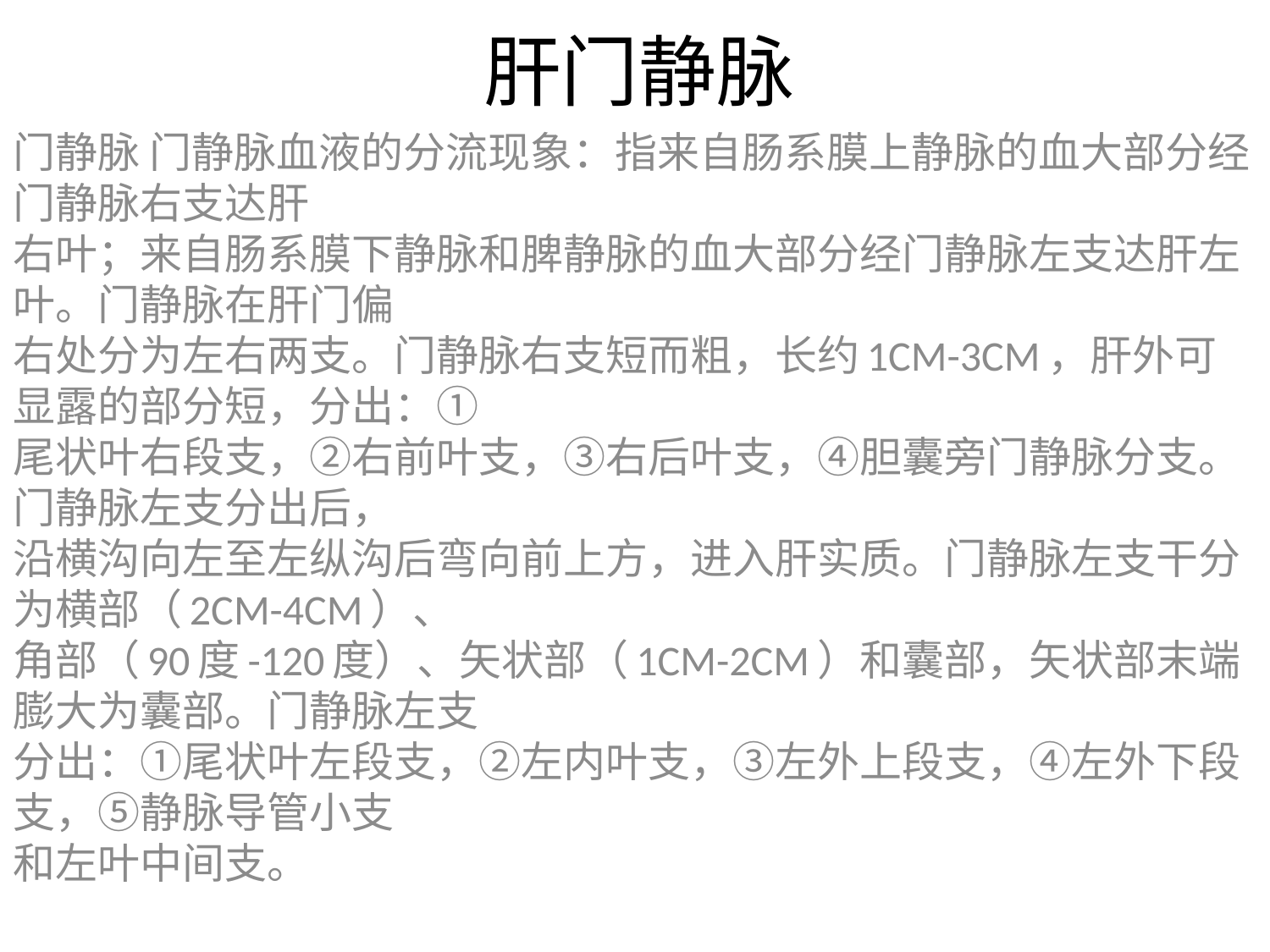

# 肝门静脉
门静脉 门静脉血液的分流现象：指来自肠系膜上静脉的血大部分经门静脉右支达肝
右叶；来自肠系膜下静脉和脾静脉的血大部分经门静脉左支达肝左叶。门静脉在肝门偏
右处分为左右两支。门静脉右支短而粗，长约1CM-3CM，肝外可显露的部分短，分出：①
尾状叶右段支，②右前叶支，③右后叶支，④胆囊旁门静脉分支。 门静脉左支分出后，
沿横沟向左至左纵沟后弯向前上方，进入肝实质。门静脉左支干分为横部（2CM-4CM）、
角部（90度-120度）、矢状部（1CM-2CM）和囊部，矢状部末端膨大为囊部。门静脉左支
分出：①尾状叶左段支，②左内叶支，③左外上段支，④左外下段支，⑤静脉导管小支
和左叶中间支。